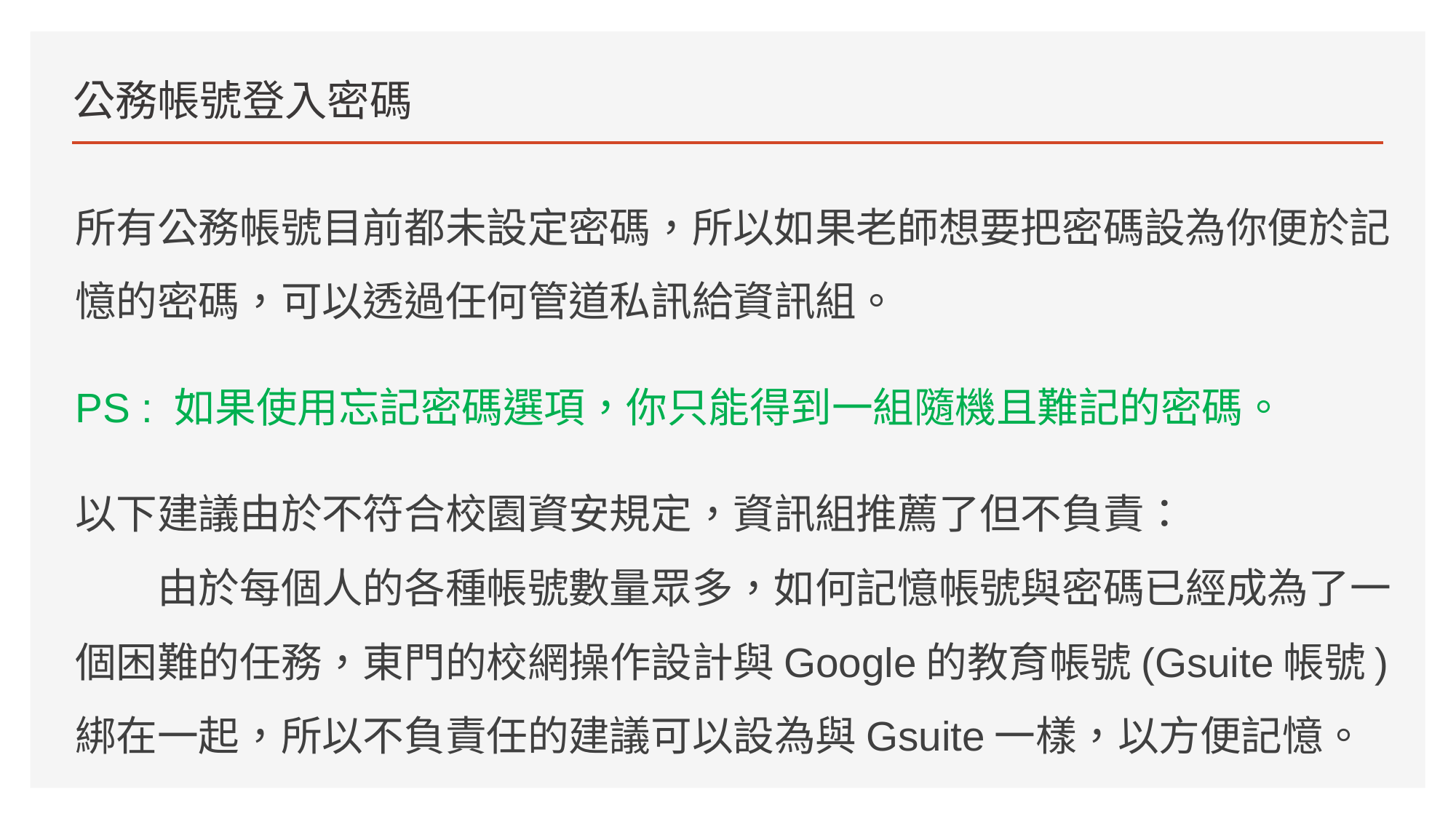

# 公務帳號登入密碼
所有公務帳號目前都未設定密碼，所以如果老師想要把密碼設為你便於記憶的密碼，可以透過任何管道私訊給資訊組。
PS : 如果使用忘記密碼選項，你只能得到一組隨機且難記的密碼。
以下建議由於不符合校園資安規定，資訊組推薦了但不負責：
　　由於每個人的各種帳號數量眾多，如何記憶帳號與密碼已經成為了一個困難的任務，東門的校網操作設計與Google的教育帳號(Gsuite帳號)綁在一起，所以不負責任的建議可以設為與Gsuite一樣，以方便記憶。